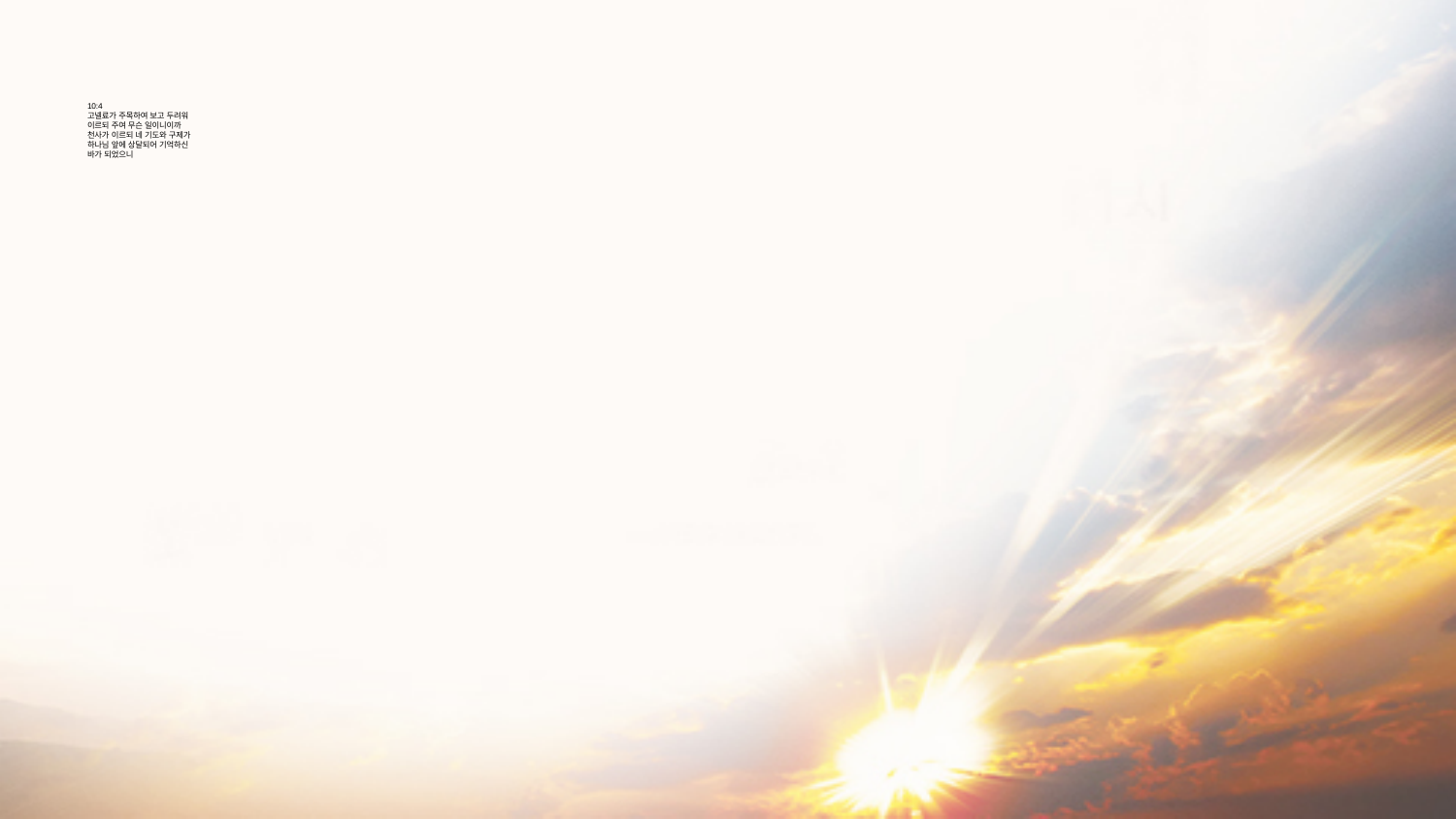

# 10:4 고넬료가 주목하여 보고 두려워 이르되 주여 무슨 일이니이까 천사가 이르되 네 기도와 구제가 하나님 앞에 상달되어 기억하신 바가 되었으니